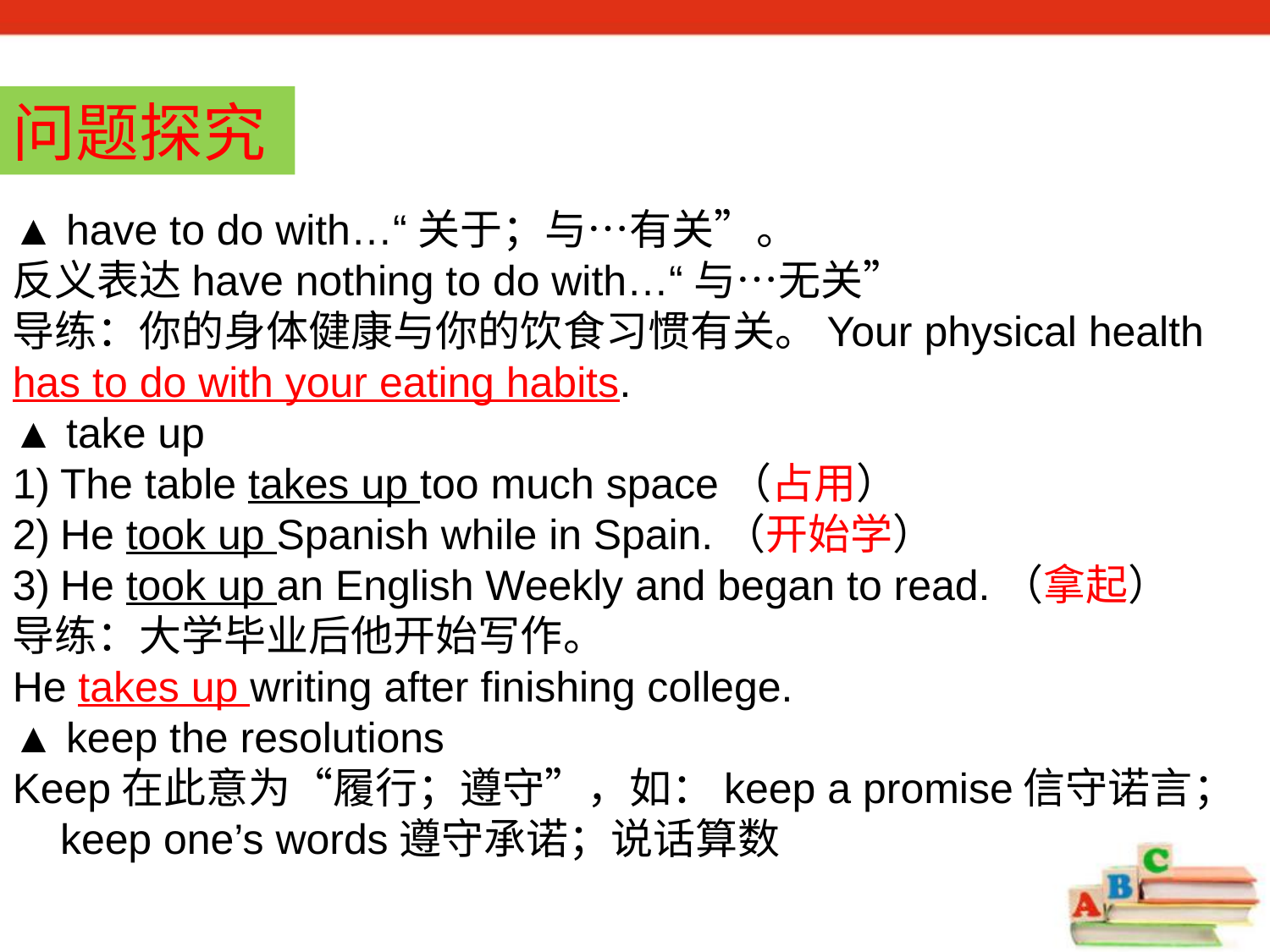

问题探究
▲ have to do with…“关于；与…有关”。
反义表达have nothing to do with…“与…无关”
导练：你的身体健康与你的饮食习惯有关。Your physical health  has to do with your eating habits.
▲ take up
The table takes up too much space（占用）
He took up Spanish while in Spain.（开始学）
He took up an English Weekly and began to read.（拿起）
导练：大学毕业后他开始写作。
He takes up writing after finishing college.
▲ keep the resolutions
Keep在此意为“履行；遵守”，如：keep a promise信守诺言；keep one’s words遵守承诺；说话算数